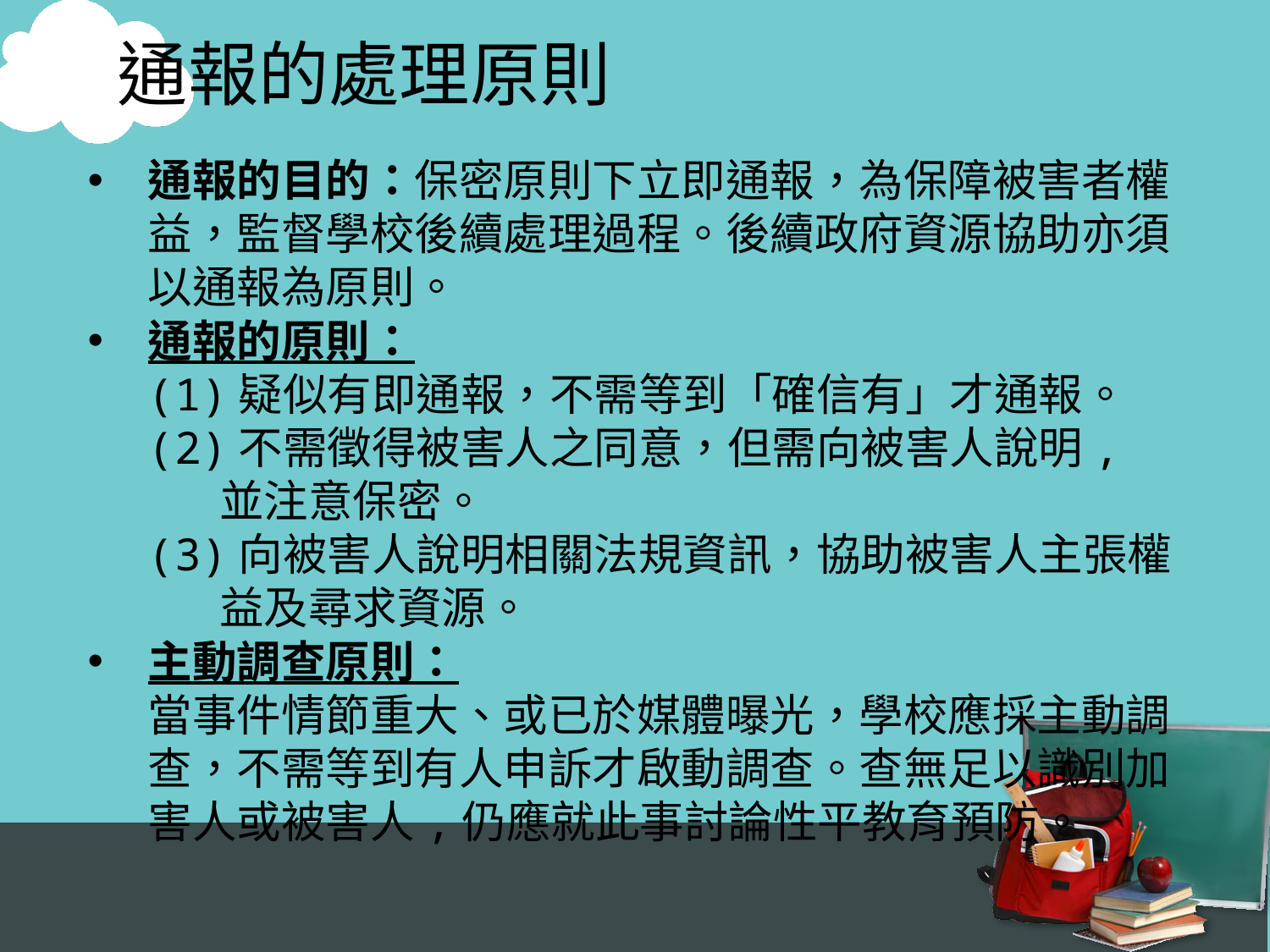

# 通報的處理原則
通報的目的：保密原則下立即通報，為保障被害者權益，監督學校後續處理過程。後續政府資源協助亦須以通報為原則。
通報的原則：
(1)疑似有即通報，不需等到「確信有」才通報。
(2)不需徵得被害人之同意，但需向被害人說明,並注意保密。
(3)向被害人說明相關法規資訊，協助被害人主張權益及尋求資源。
主動調查原則：
當事件情節重大、或已於媒體曝光，學校應採主動調查，不需等到有人申訴才啟動調查。查無足以識別加害人或被害人,仍應就此事討論性平教育預防。